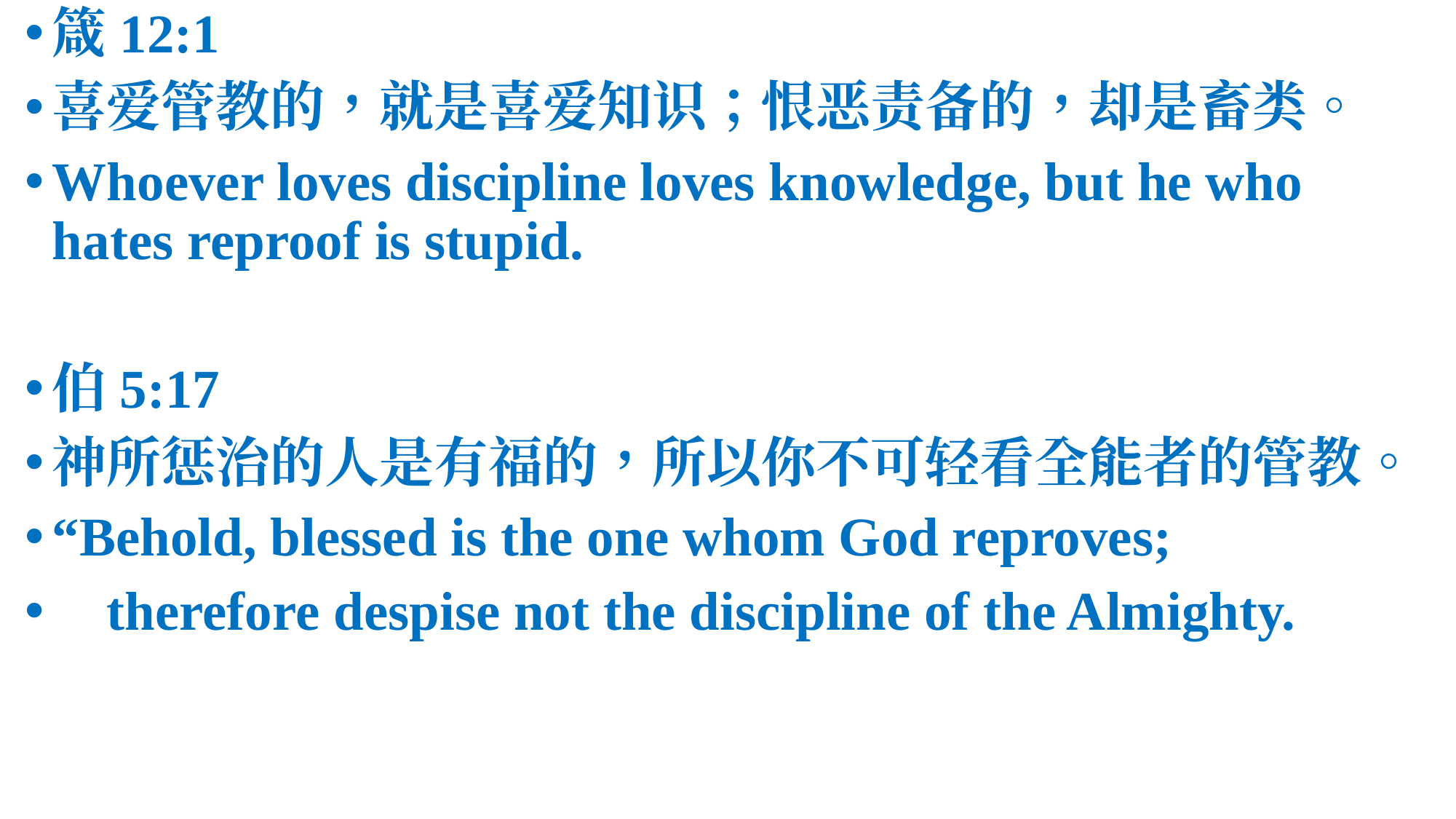

箴12:1
喜爱管教的，就是喜爱知识；恨恶责备的，却是畜类。
Whoever loves discipline loves knowledge, but he who hates reproof is stupid.

伯5:17
神所惩治的人是有福的，所以你不可轻看全能者的管教。
“Behold, blessed is the one whom God reproves;
    therefore despise not the discipline of the Almighty.